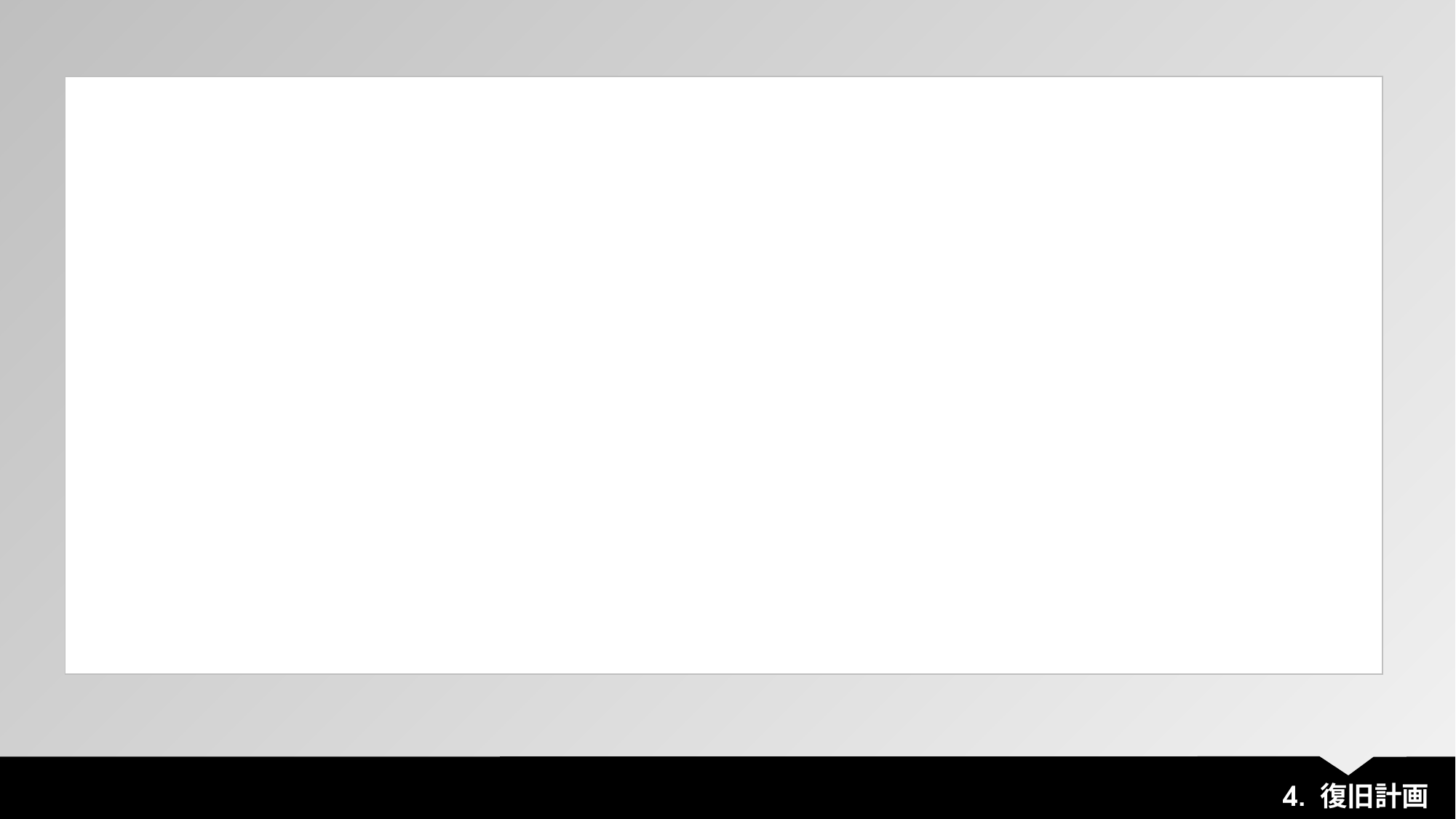

|  |
| --- |

4. 復旧計画